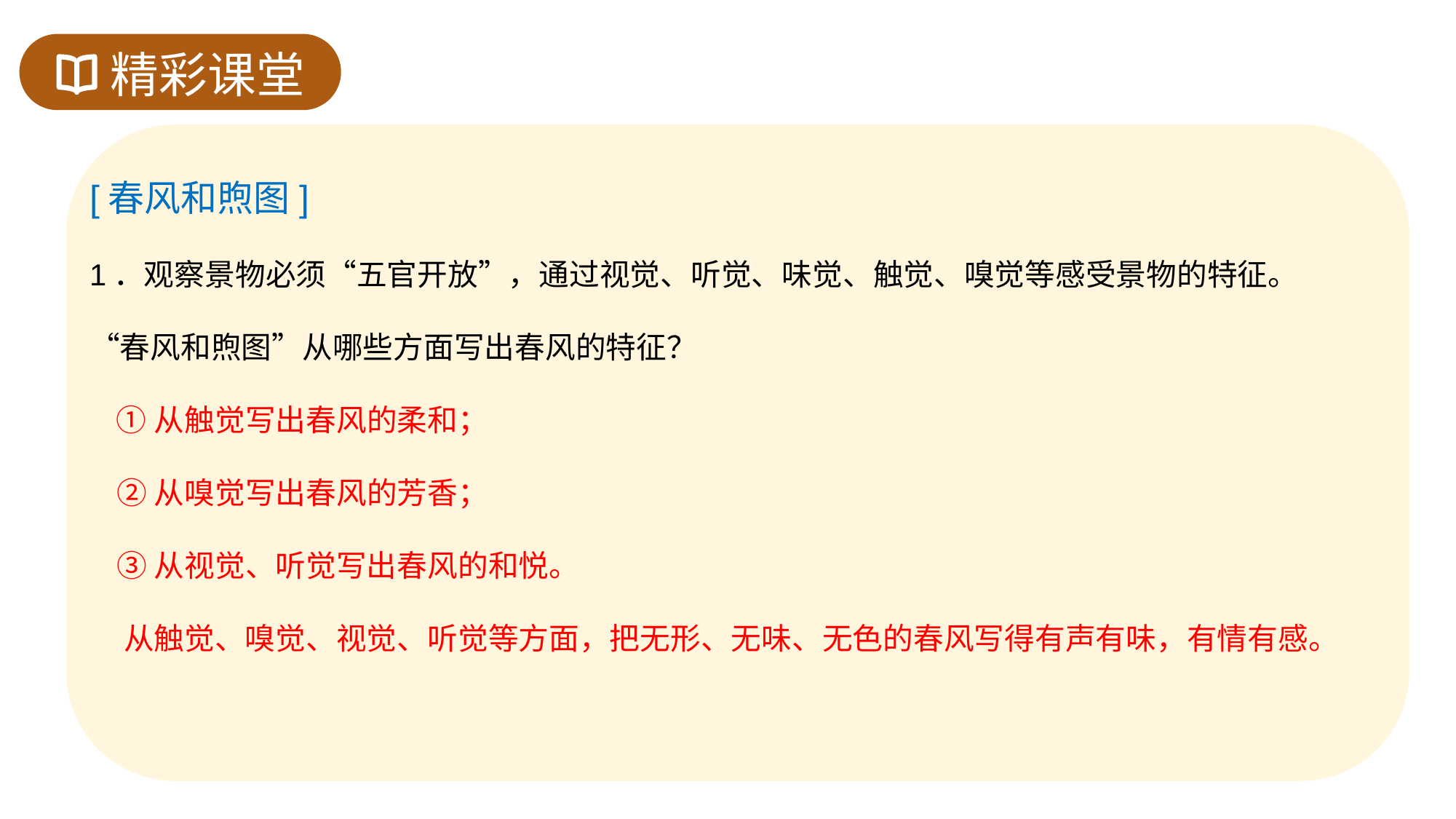

精彩课堂

[春风和煦图]
1．观察景物必须“五官开放”，通过视觉、听觉、味觉、触觉、嗅觉等感受景物的特征。“春风和煦图”从哪些方面写出春风的特征？
    ①从触觉写出春风的柔和；
    ②从嗅觉写出春风的芳香；
    ③从视觉、听觉写出春风的和悦。
    从触觉、嗅觉、视觉、听觉等方面，把无形、无味、无色的春风写得有声有味，有情有感。